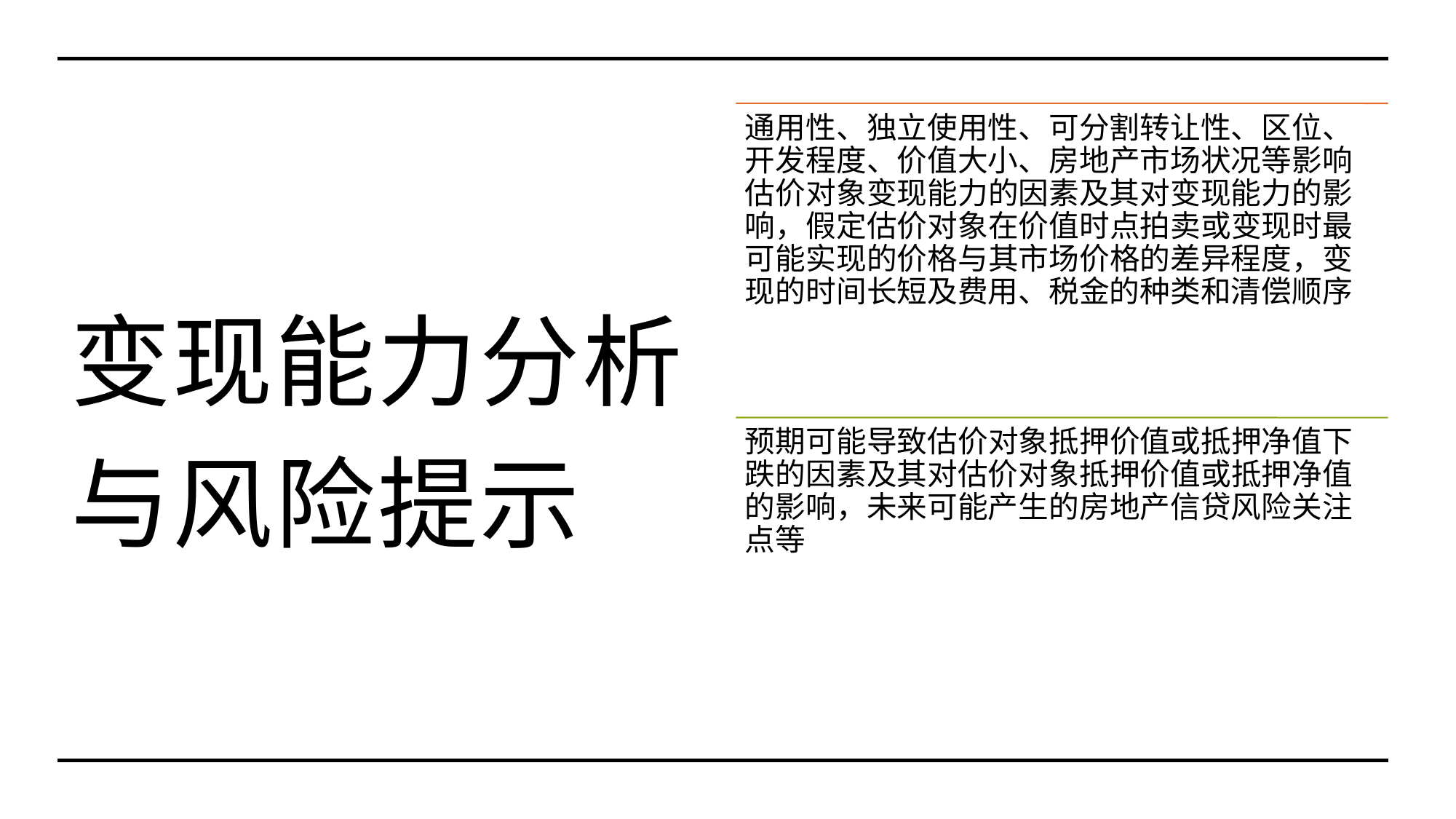

通用性、独立使用性、可分割转让性、区位、开发程度、价值大小、房地产市场状况等影响估价对象变现能力的因素及其对变现能力的影响，假定估价对象在价值时点拍卖或变现时最可能实现的价格与其市场价格的差异程度，变现的时间长短及费用、税金的种类和清偿顺序
预期可能导致估价对象抵押价值或抵押净值下跌的因素及其对估价对象抵押价值或抵押净值的影响，未来可能产生的房地产信贷风险关注点等
# 变现能力分析与风险提示